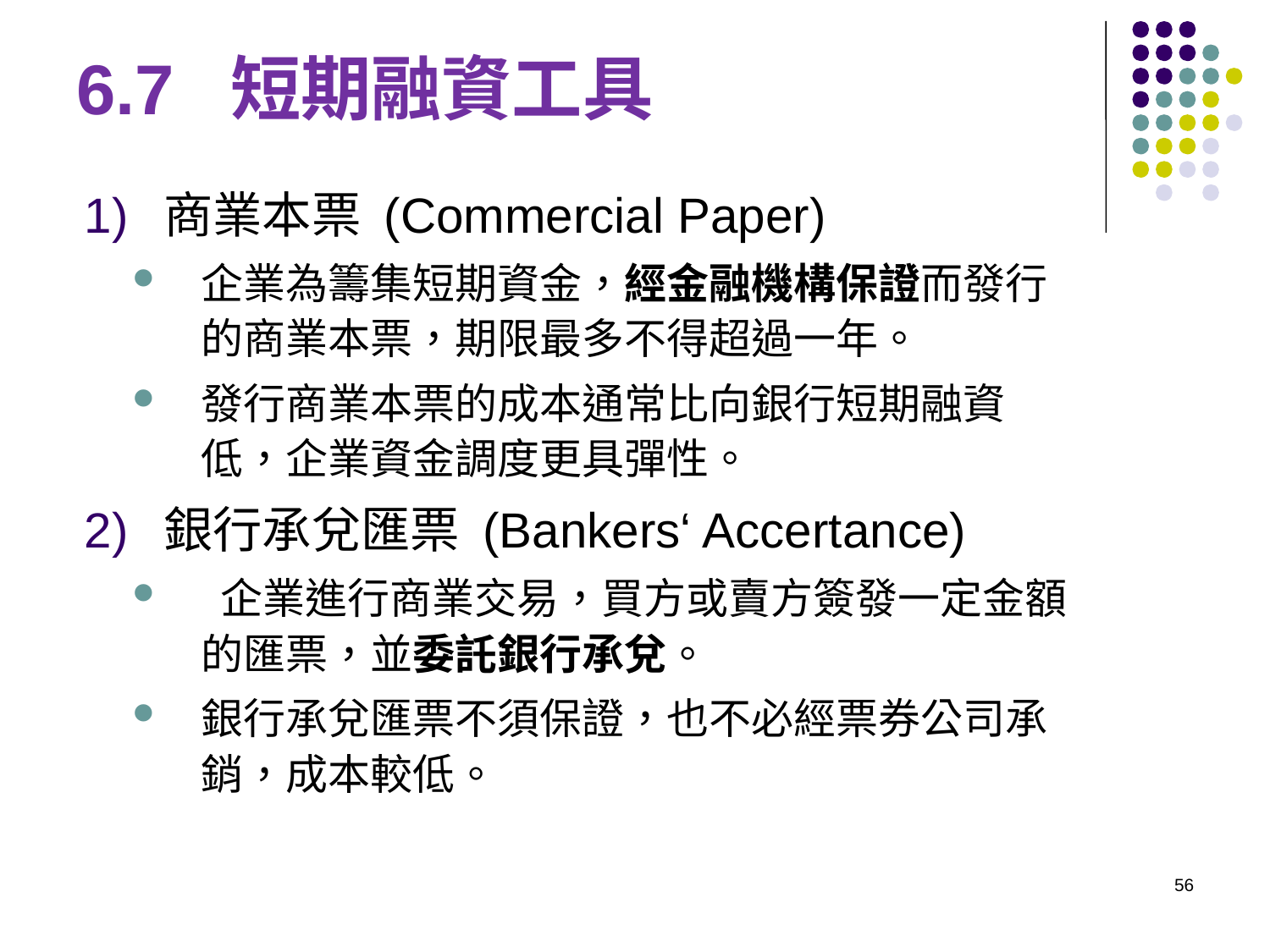

# 6.7  短期融資工具
商業本票 (Commercial Paper)
企業為籌集短期資金，經金融機構保證而發行的商業本票，期限最多不得超過一年。
發行商業本票的成本通常比向銀行短期融資低，企業資金調度更具彈性。
銀行承兌匯票 (Bankers‘ Accertance)
 企業進行商業交易，買方或賣方簽發一定金額的匯票，並委託銀行承兌。
銀行承兌匯票不須保證，也不必經票券公司承銷，成本較低。
56